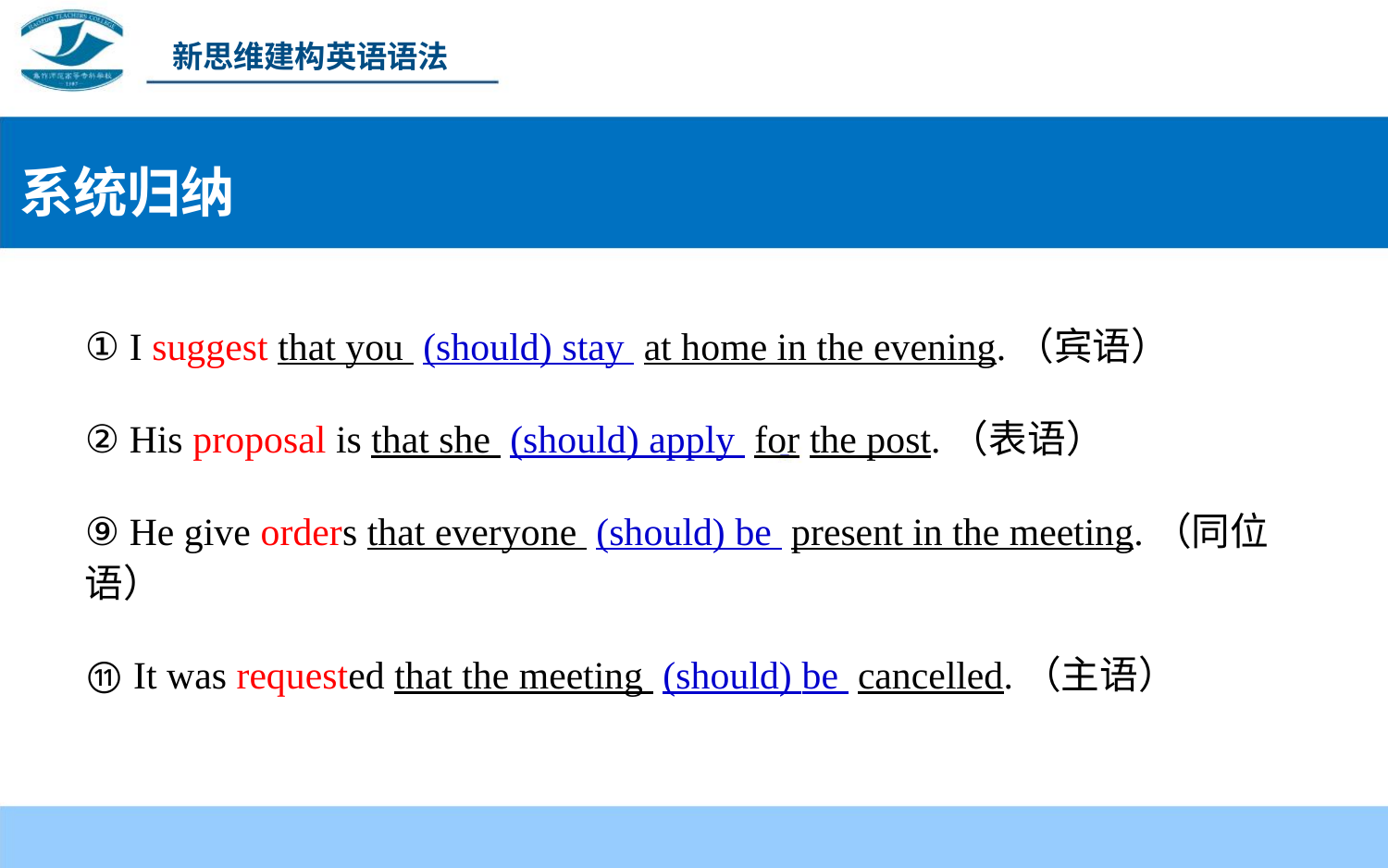

新思维建构英语语法
系统归纳
① I suggest that you  (should) stay  at home in the evening.（宾语）
② His proposal is that she  (should) apply  for the post.（表语）
⑨ He give orders that everyone  (should) be  present in the meeting.（同位语）
⑪ It was requested that the meeting  (should) be  cancelled.（主语）